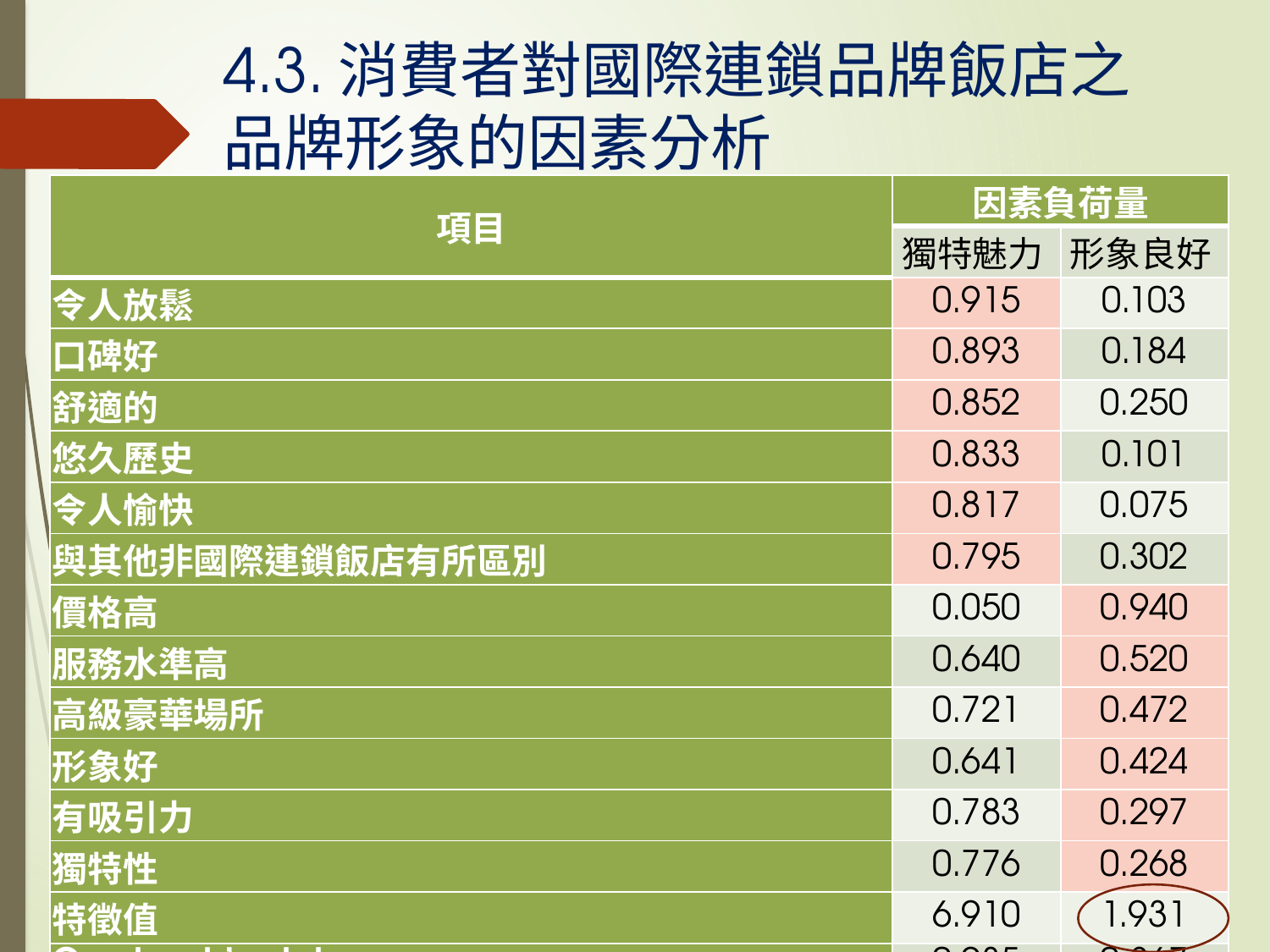

# 4.3.消費者對國際連鎖品牌飯店之品牌形象的因素分析
| 項目 | 因素負荷量 |  |
| --- | --- | --- |
|  | 獨特魅力 | 形象良好 |
| 令人放鬆 | 0.915 | 0.103 |
| 口碑好 | 0.893 | 0.184 |
| 舒適的 | 0.852 | 0.250 |
| 悠久歷史 | 0.833 | 0.101 |
| 令人愉快 | 0.817 | 0.075 |
| 與其他非國際連鎖飯店有所區別 | 0.795 | 0.302 |
| 價格高 | 0.050 | 0.940 |
| 服務水準高 | 0.640 | 0.520 |
| 高級豪華場所 | 0.721 | 0.472 |
| 形象好 | 0.641 | 0.424 |
| 有吸引力 | 0.783 | 0.297 |
| 獨特性 | 0.776 | 0.268 |
| 特徵值 | 6.910 | 1.931 |
| Cronbach’s alpha | 0.935 | 0.867 |
| 解釋變異量(%) | 57.586 | 16.091 |
| 累積解釋變異量(%) | 57.586 | 73.677 |